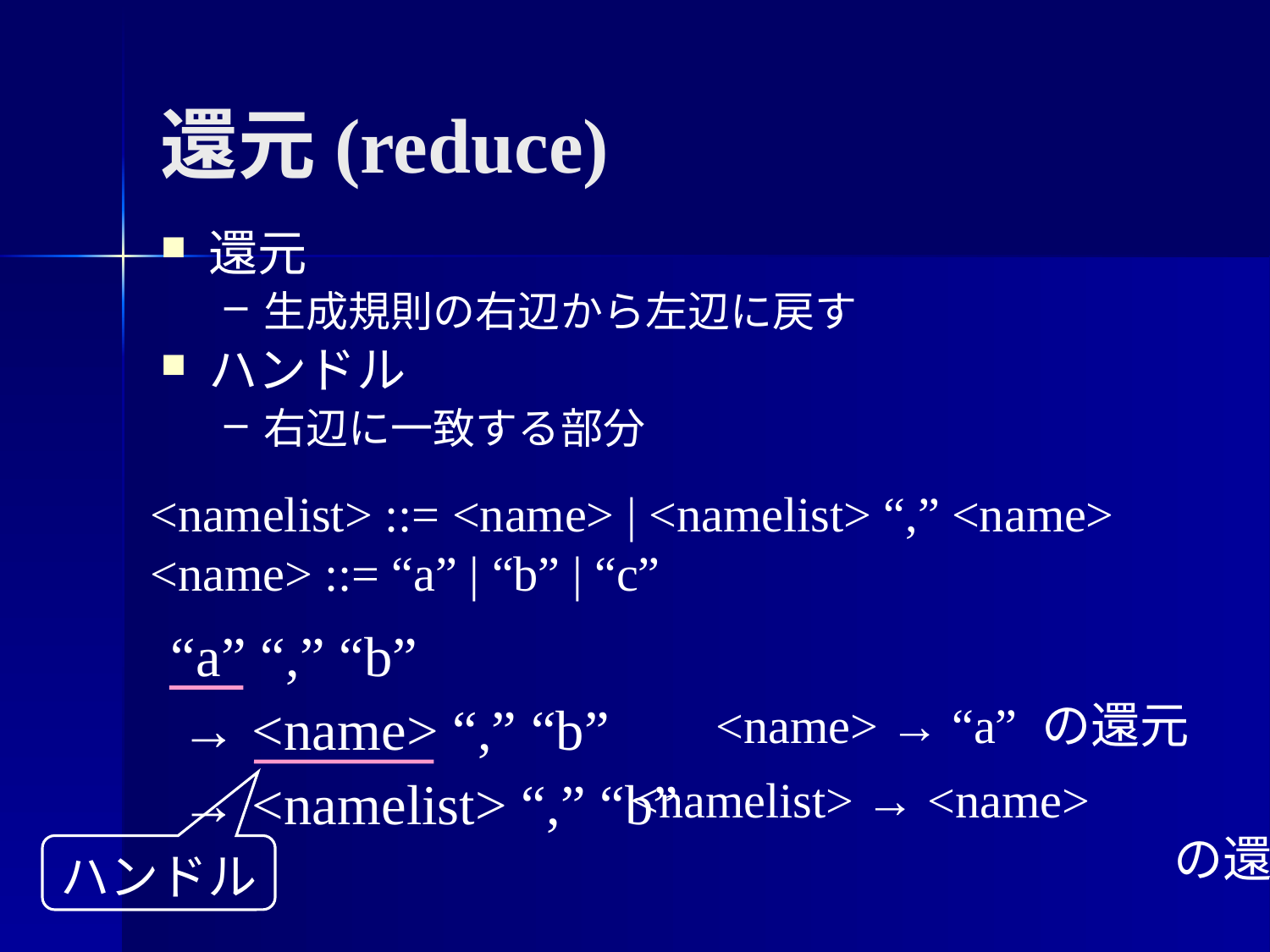

# 還元(reduce)
還元
生成規則の右辺から左辺に戻す
ハンドル
右辺に一致する部分
<namelist> ::= <name> | <namelist> “,” <name>
<name> ::= “a” | “b” | “c”
“a” “,” “b”
→ <name> “,” “b”

<name> → “a” の還元
→ <namelist> “,” “b”
<namelist> → <name>
　　　　　　　　　　　の還元
ハンドル